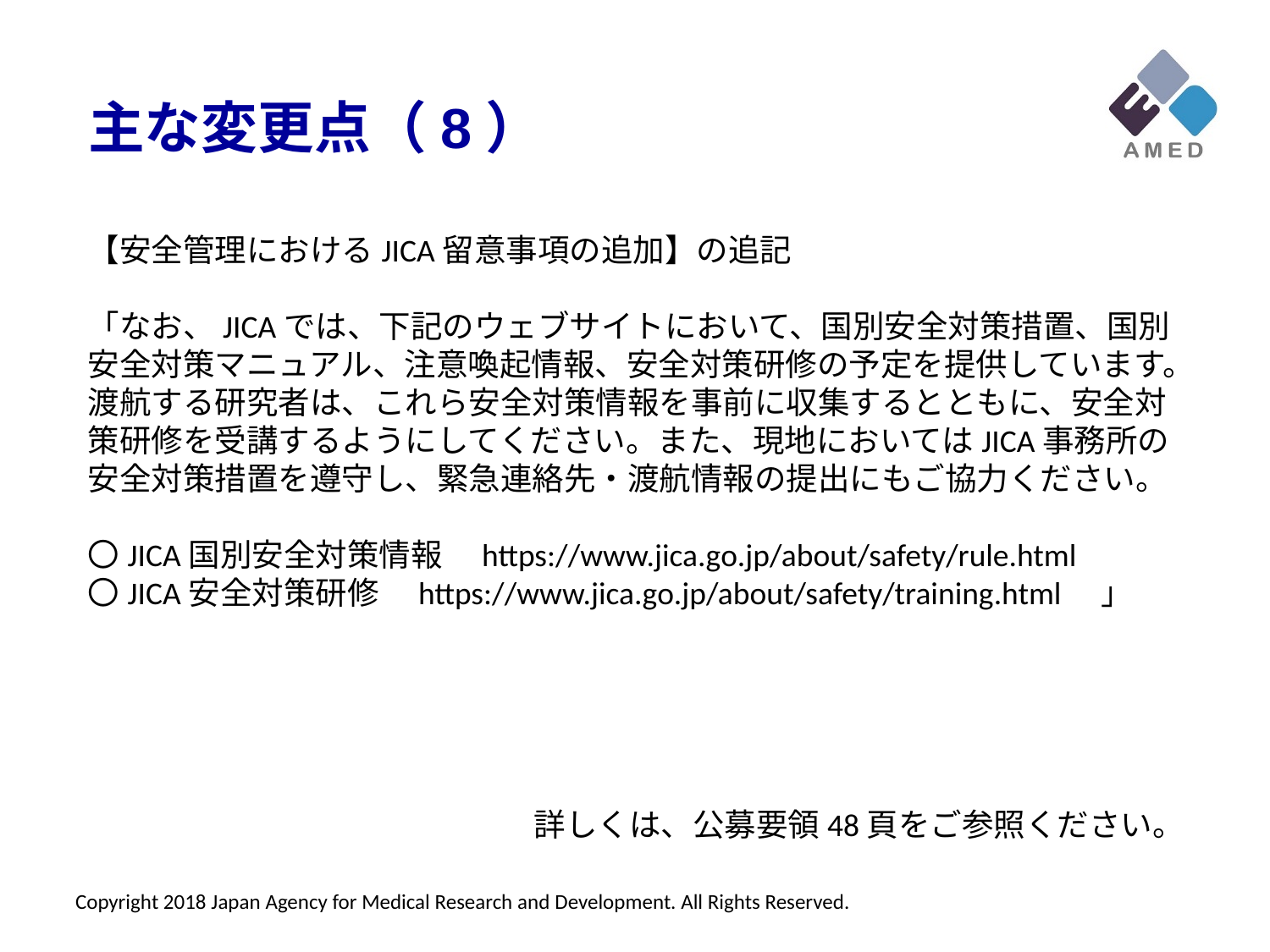

主な変更点（8）

【安全管理におけるJICA留意事項の追加】の追記

「なお、JICAでは、下記のウェブサイトにおいて、国別安全対策措置、国別安全対策マニュアル、注意喚起情報、安全対策研修の予定を提供しています。渡航する研究者は、これら安全対策情報を事前に収集するとともに、安全対策研修を受講するようにしてください。また、現地においてはJICA事務所の安全対策措置を遵守し、緊急連絡先・渡航情報の提出にもご協力ください。

〇JICA国別安全対策情報　https://www.jica.go.jp/about/safety/rule.html
〇JICA安全対策研修　https://www.jica.go.jp/about/safety/training.html　」
詳しくは、公募要領48頁をご参照ください。
Copyright 2018 Japan Agency for Medical Research and Development. All Rights Reserved.